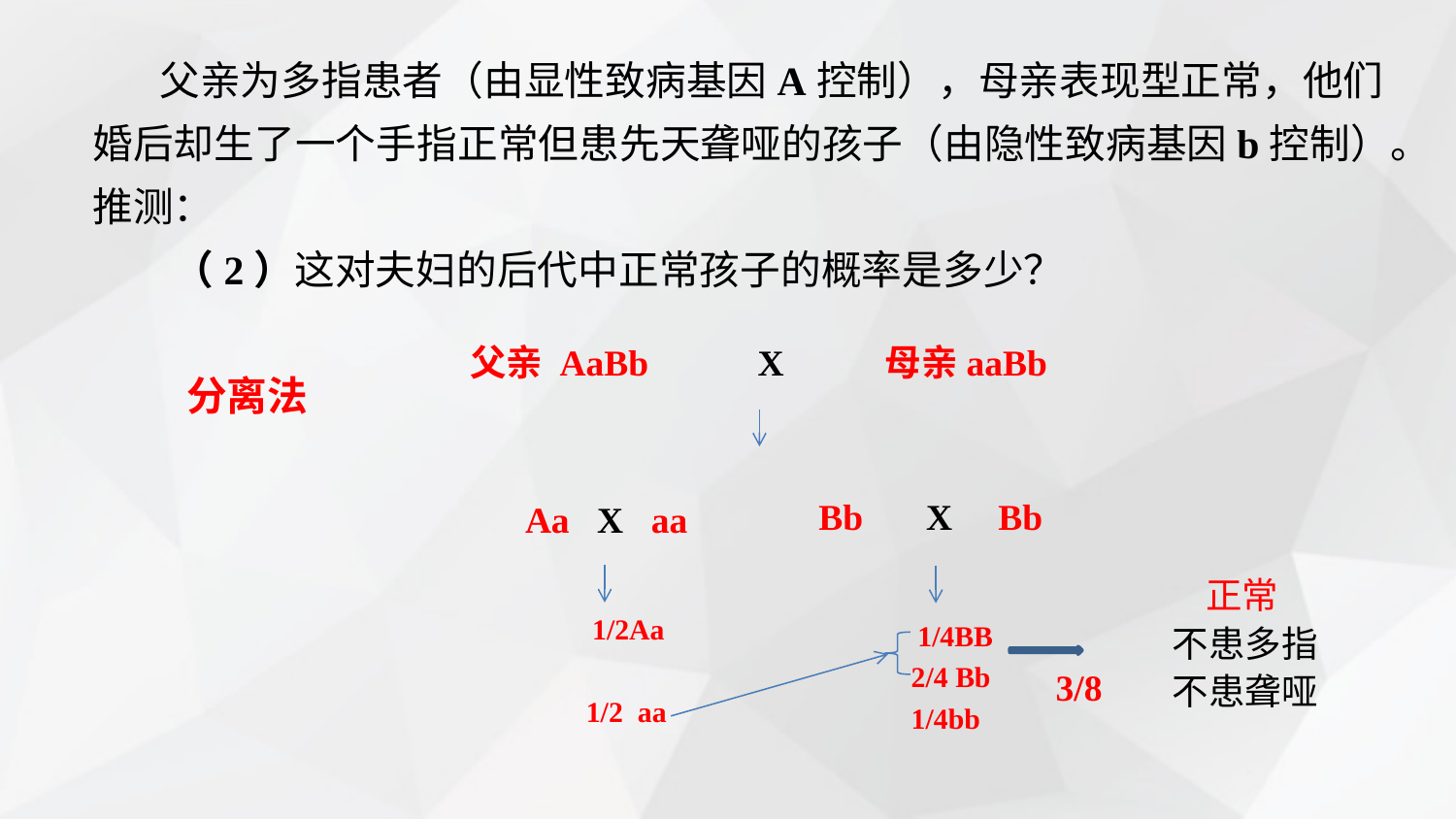

父亲为多指患者（由显性致病基因A控制），母亲表现型正常，他们婚后却生了一个手指正常但患先天聋哑的孩子（由隐性致病基因b控制）。推测：
　　（2）这对夫妇的后代中正常孩子的概率是多少？
父亲 AaBb      　X          母亲aaBb
　　分离法
    Bb 　X     Bb
Aa   X   aa
   正常
不患多指
不患聋哑
　　1/2Aa

        1/2  aa
　　1/4BB
        2/4 Bb
        1/4bb
　3/8